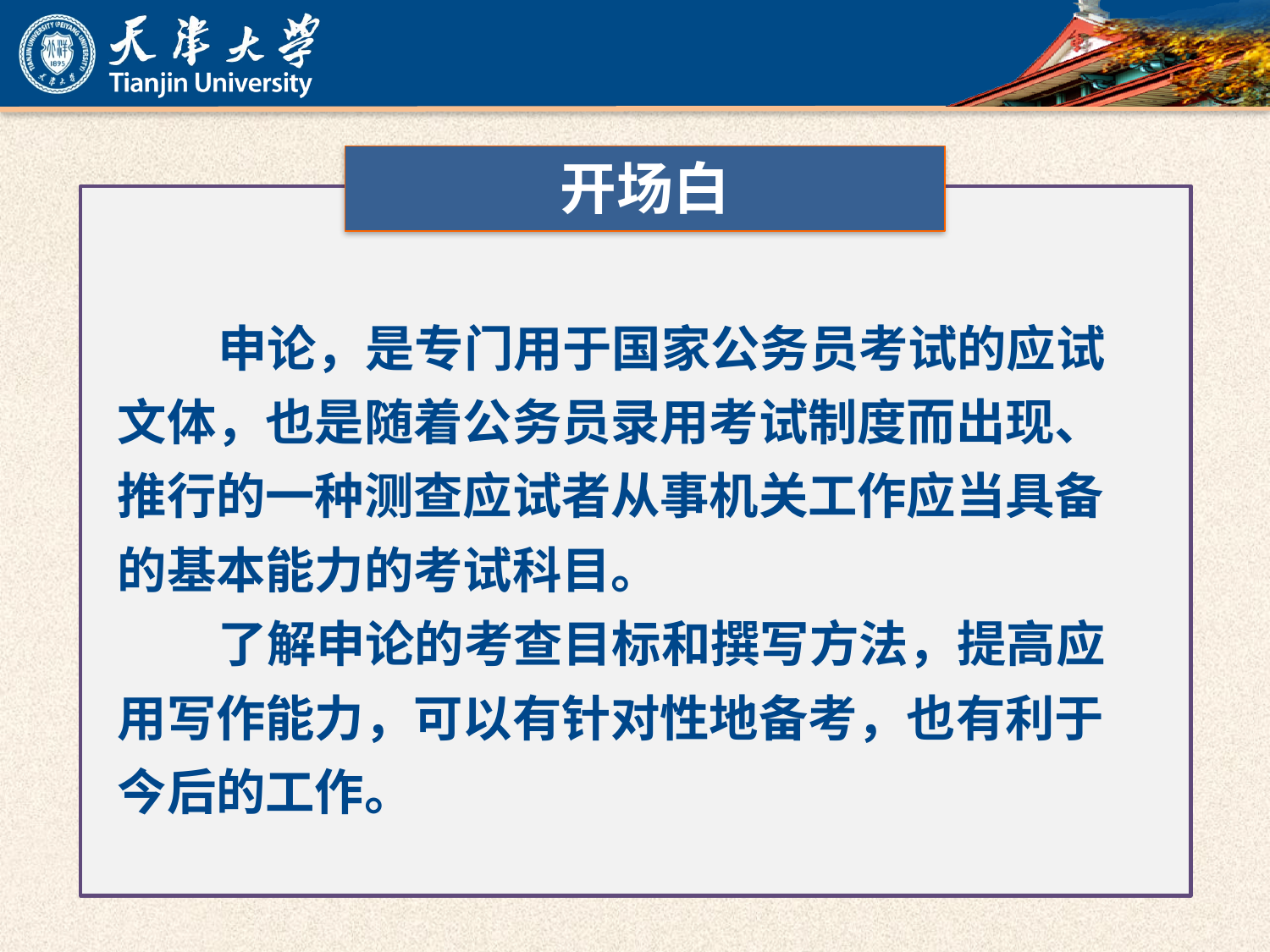

# 开场白

申论，是专门用于国家公务员考试的应试文体，也是随着公务员录用考试制度而出现、推行的一种测查应试者从事机关工作应当具备的基本能力的考试科目。
了解申论的考查目标和撰写方法，提高应用写作能力，可以有针对性地备考，也有利于今后的工作。